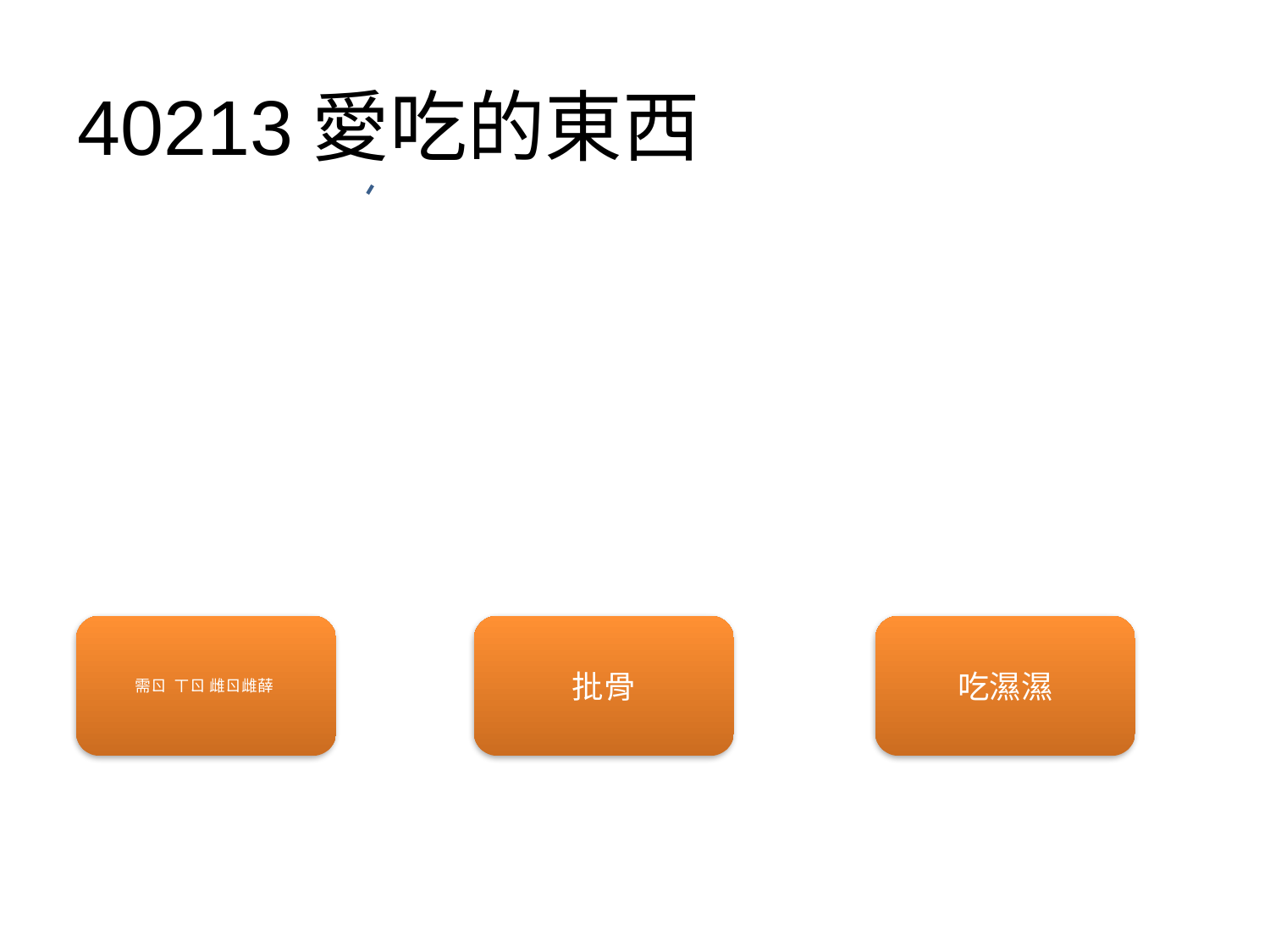

# 40213愛吃的東西

需ㄖ  ㄒㄖ 雌ㄖ雌薛
批骨
吃濕濕